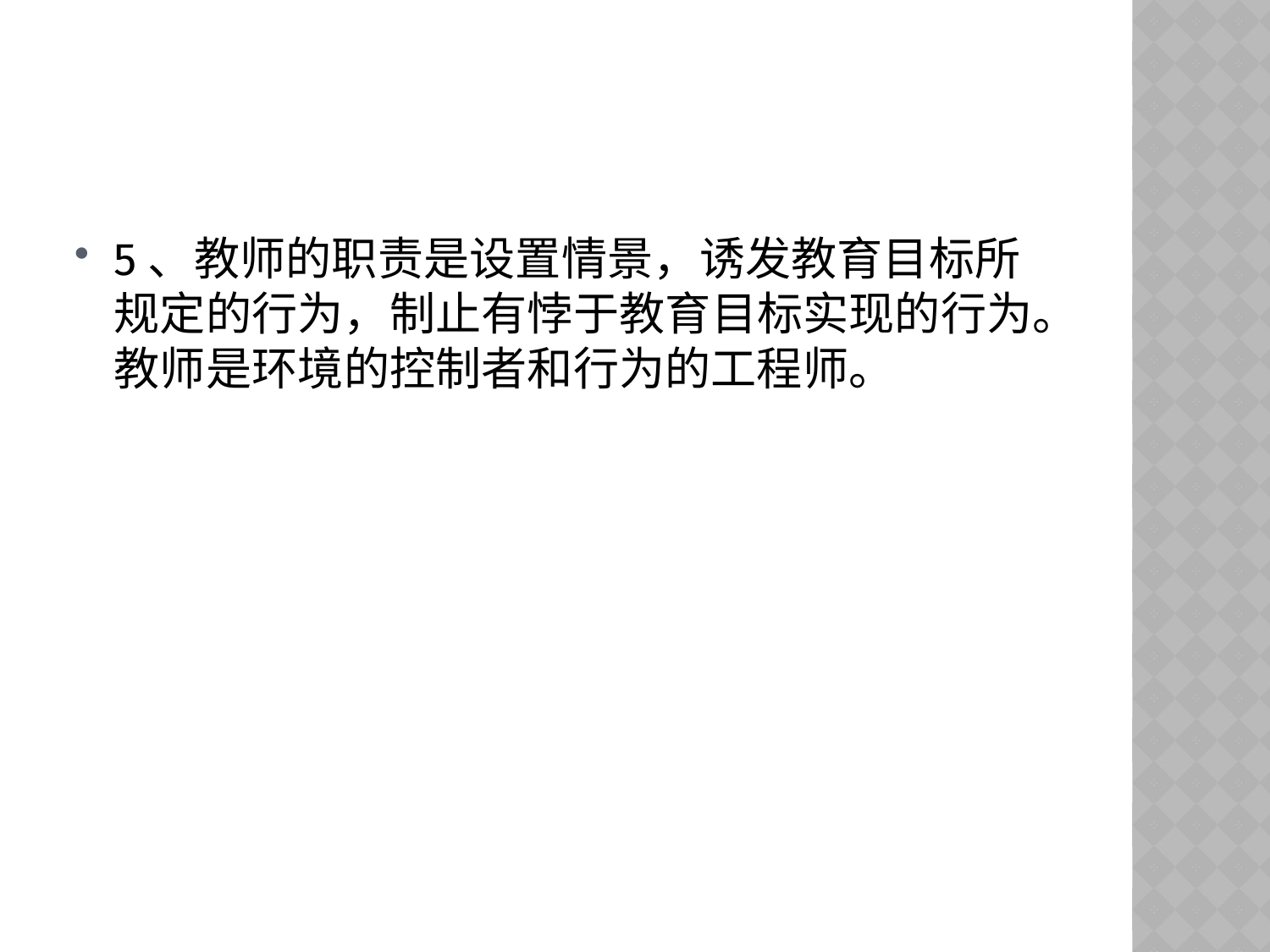

#
5、教师的职责是设置情景，诱发教育目标所规定的行为，制止有悖于教育目标实现的行为。教师是环境的控制者和行为的工程师。